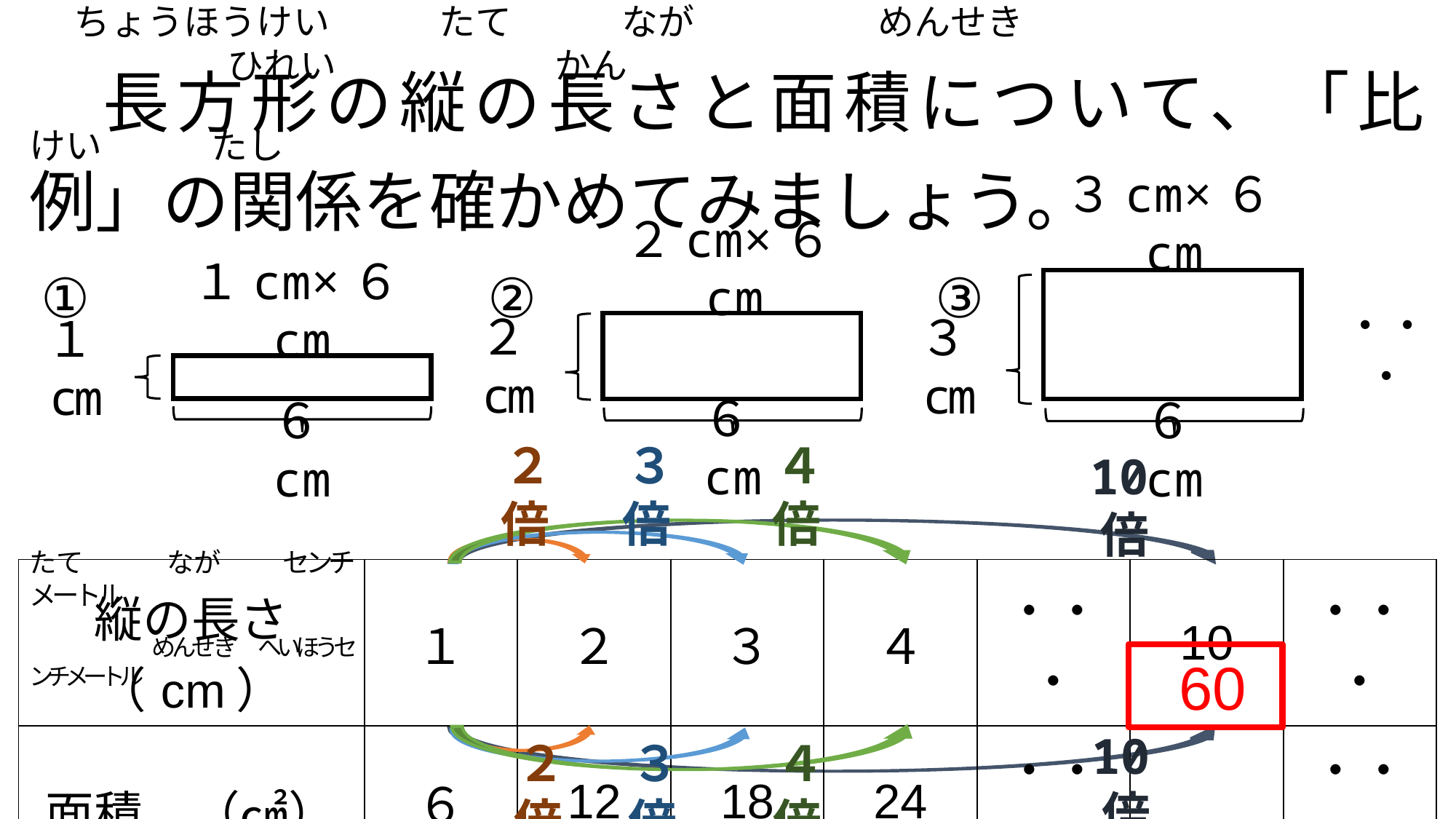

長方形の縦の長さと面積について、「比例」の関係を確かめてみましょう。

　 ちょうほうけい　　　たて　　　なが　　　　　めんせき　　　　　　　　　　　　　　　 　 ひれい　　　　　　かん
けい　　　たし
３cm×６cm
２cm×６cm
①
②
③

１cm×６cm

・・・

２cm
３cm
１cm

６cm
６cm
６cm
３倍
２倍
４倍
10倍

| 縦の長さ（cm） | １ | ２ | ３ | ４ | ・・・ | 10 | ・・・ |
| --- | --- | --- | --- | --- | --- | --- | --- |
| 面積　（㎠） | ６ | 12 | 18 | 24 | ・・・ |  | ・・・ |
たて　　　なが　　 センチメートル

　　　　　　めんせき　へいほうセンチメートル
60

10倍
２倍
３倍
４倍